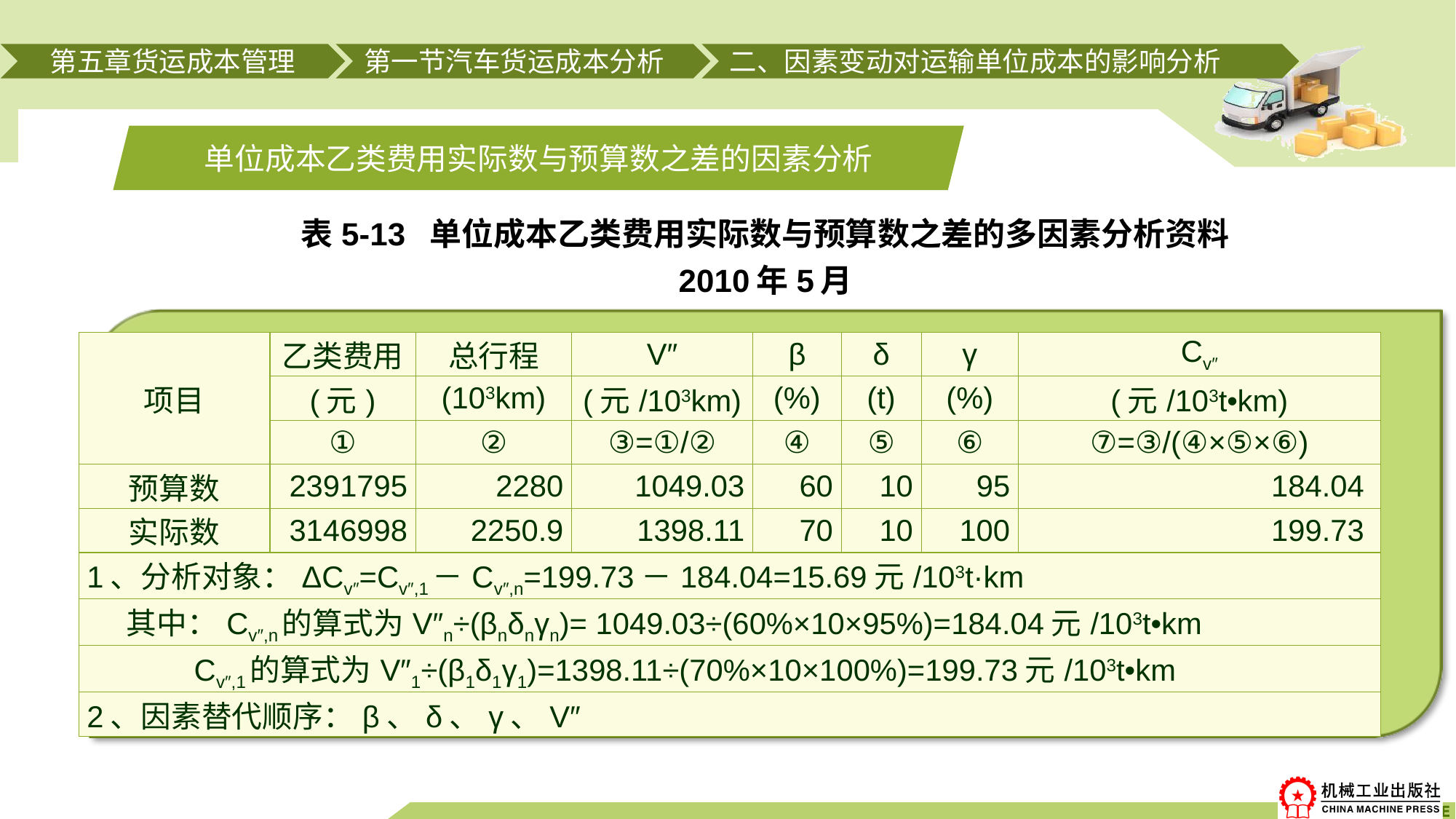

第五章货运成本管理
第一节汽车货运成本分析
二、因素变动对运输单位成本的影响分析
单位成本乙类费用实际数与预算数之差的因素分析
# 表5-13  单位成本乙类费用实际数与预算数之差的多因素分析资料 2010年5月

| 项目 | 乙类费用 | 总行程 | V″ | β | δ | γ | Cv″ |
| --- | --- | --- | --- | --- | --- | --- | --- |
|  | (元) | (103km) | (元/103km) | (%) | (t) | (%) | (元/103t•km) |
|  | ① | ② | ③=①/② | ④ | ⑤ | ⑥ | ⑦=③/(④×⑤×⑥) |
| 预算数 | 2391795 | 2280 | 1049.03 | 60 | 10 | 95 | 184.04 |
| 实际数 | 3146998 | 2250.9 | 1398.11 | 70 | 10 | 100 | 199.73 |
| 1、分析对象：ΔCv″=Cv″,1－Cv″,n=199.73－184.04=15.69元/103t·km |  |  |  |  |  |  |  |
| 其中：Cv″,n的算式为V″n÷(βnδnγn)= 1049.03÷(60%×10×95%)=184.04元/103t•km |  |  |  |  |  |  |  |
| Cv″,1的算式为V″1÷(β1δ1γ1)=1398.11÷(70%×10×100%)=199.73元/103t•km |  |  |  |  |  |  |  |
| 2、因素替代顺序：β、δ、γ、V″ |  |  |  |  |  |  |  |